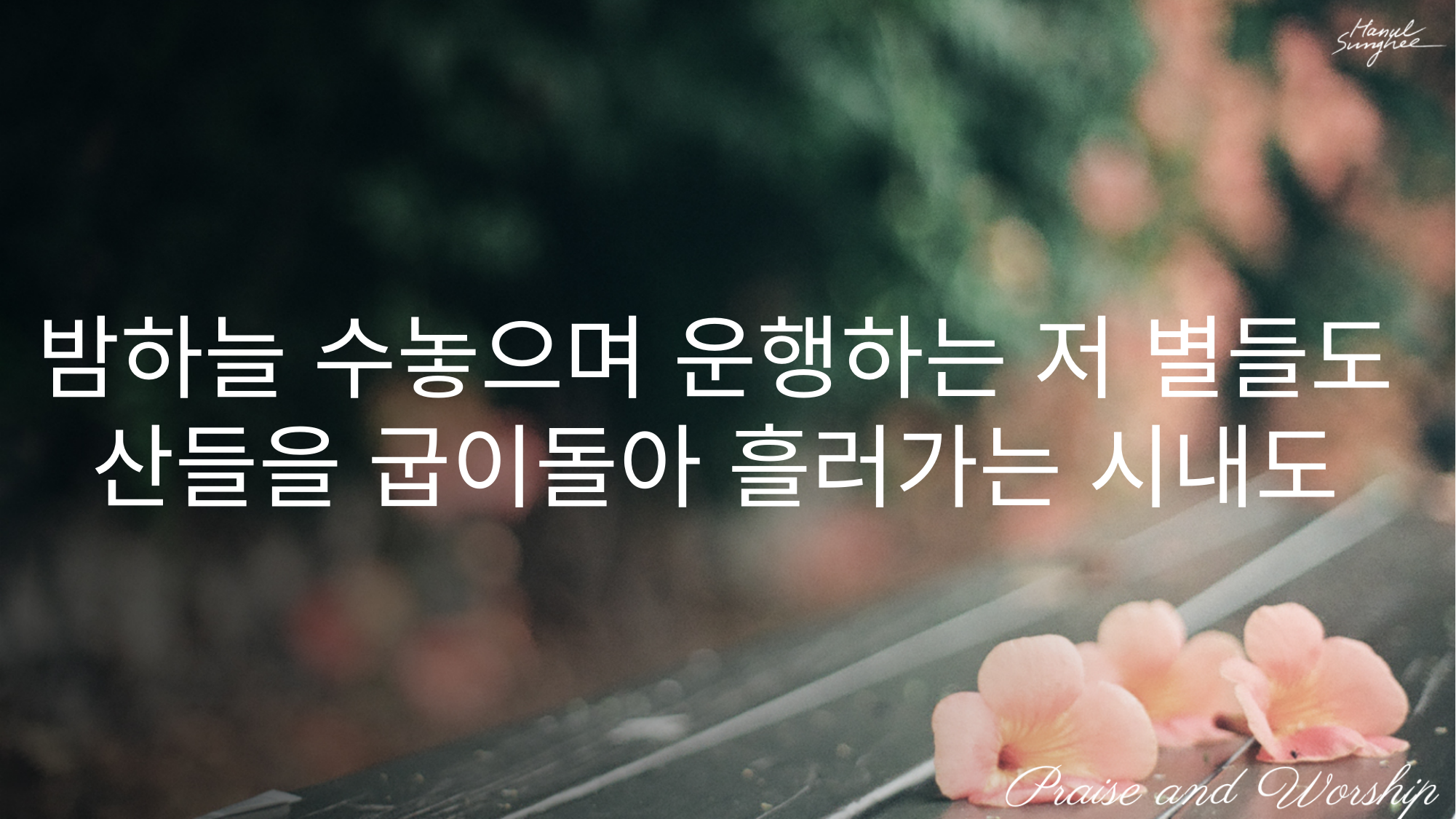

밤하늘 수놓으며 운행하는 저 별들도
산들을 굽이돌아 흘러가는 시내도